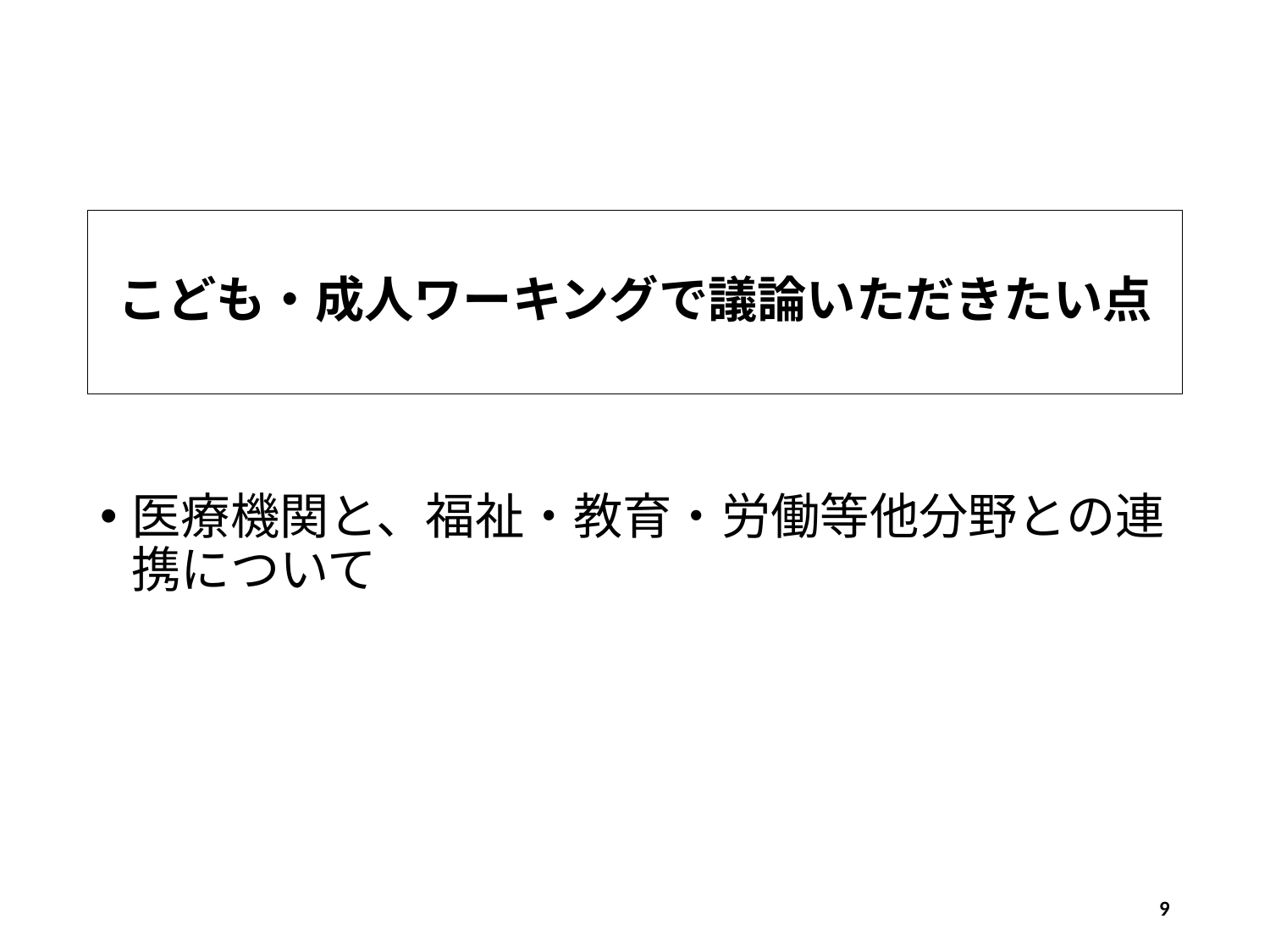

# こども・成人ワーキングで議論いただきたい点
医療機関と、福祉・教育・労働等他分野との連携について
9